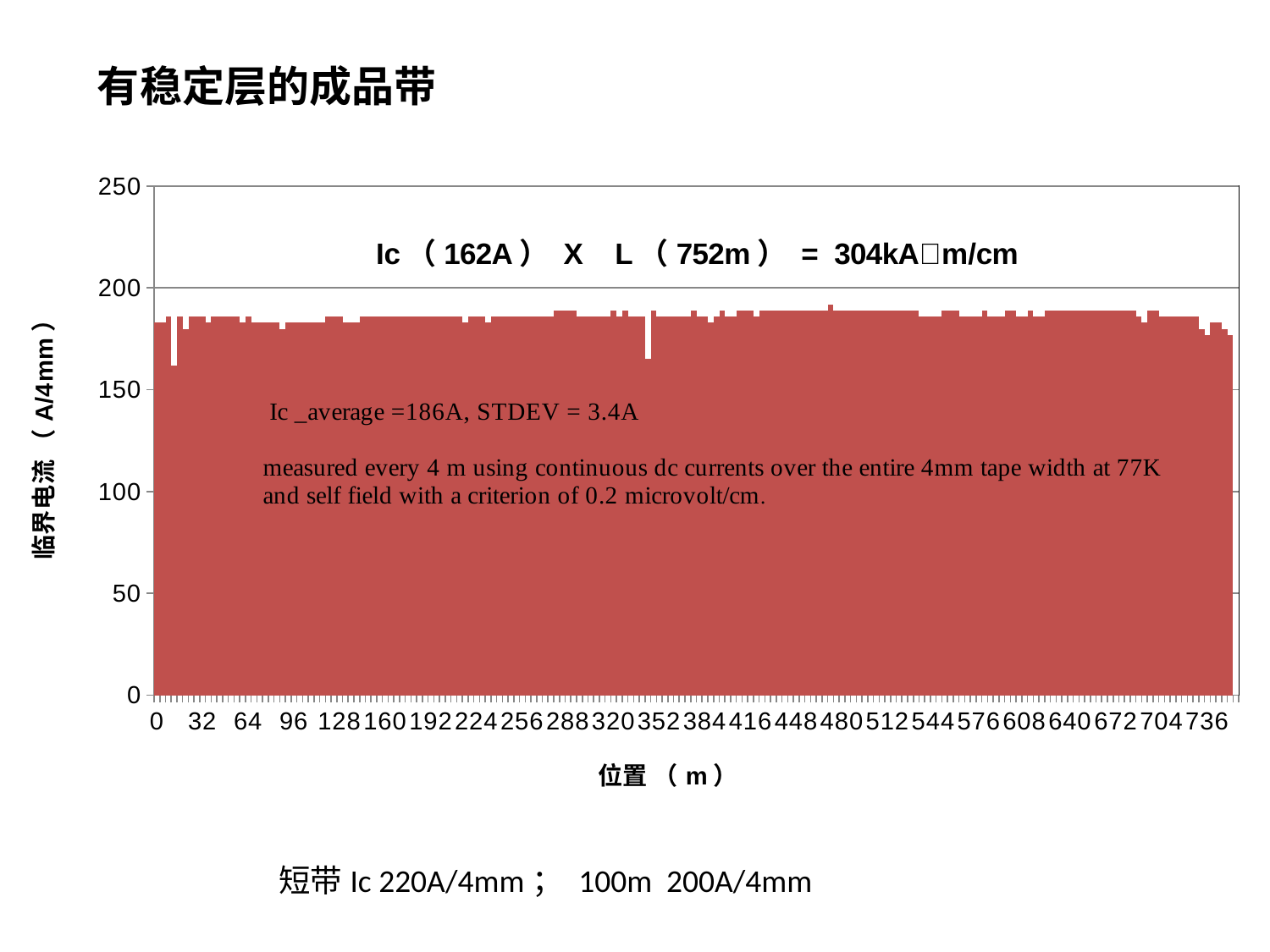

有稳定层的成品带

[unsupported chart]

短带Ic 220A/4mm； 100m  200A/4mm